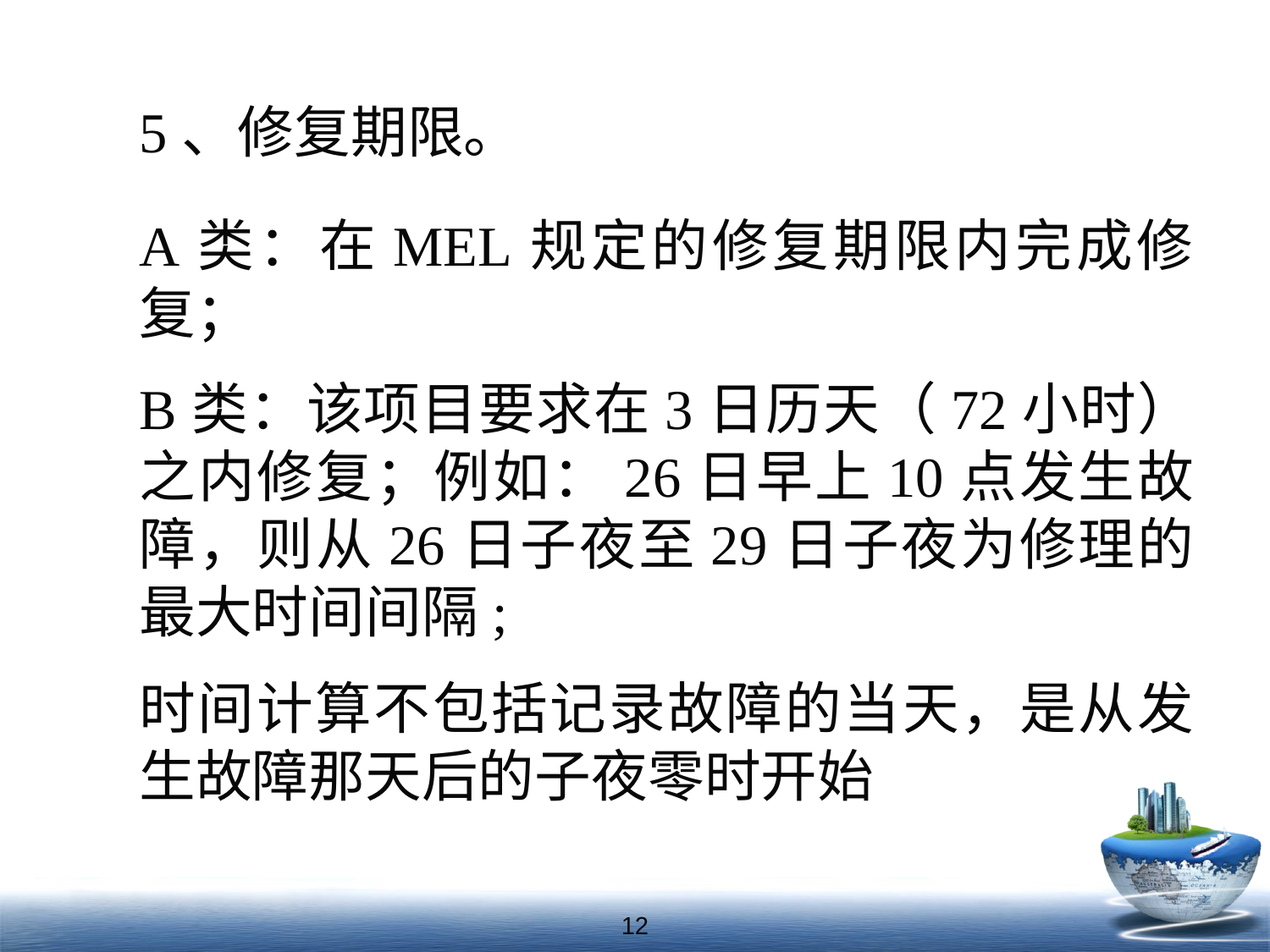

5、修复期限。
A类：在MEL规定的修复期限内完成修复；
B类：该项目要求在3日历天（72小时）之内修复；例如：26日早上10点发生故障，则从26日子夜至29日子夜为修理的最大时间间隔;
时间计算不包括记录故障的当天，是从发生故障那天后的子夜零时开始

12
33